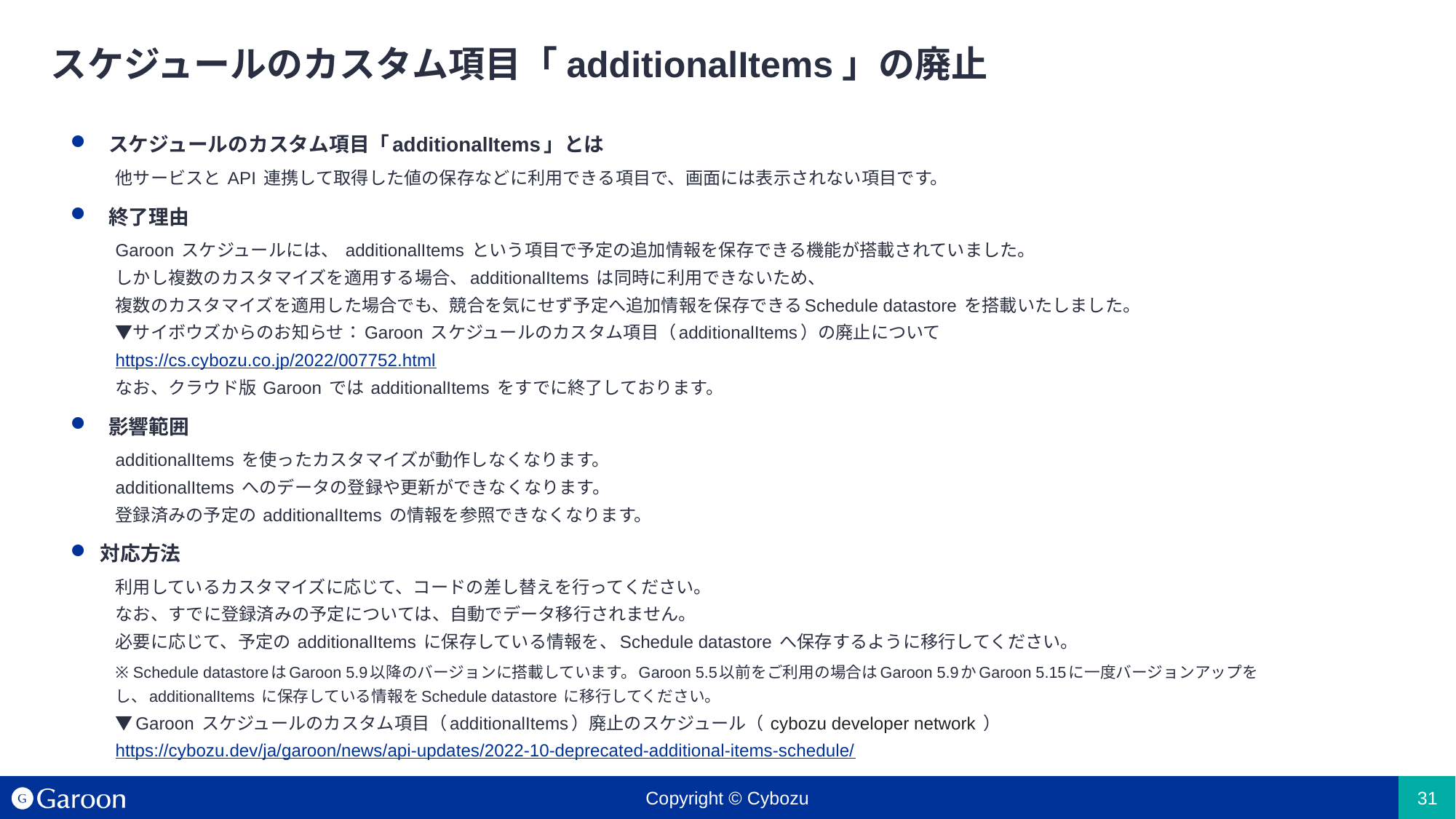

# スケジュールのカスタム項目「additionalItems」の廃止
スケジュールのカスタム項目「additionalItems」とは
他サービスと API 連携して取得した値の保存などに利用できる項目で、画面には表示されない項目です。
終了理由
Garoon スケジュールには、 additionalItems という項目で予定の追加情報を保存できる機能が搭載されていました。
しかし複数のカスタマイズを適用する場合、additionalItems は同時に利用できないため、
複数のカスタマイズを適用した場合でも、競合を気にせず予定へ追加情報を保存できるSchedule datastore を搭載いたしました。
	▼サイボウズからのお知らせ：Garoon スケジュールのカスタム項目（additionalItems）の廃止について
	https://cs.cybozu.co.jp/2022/007752.html
なお、クラウド版 Garoon では additionalItems をすでに終了しております。
影響範囲
additionalItems を使ったカスタマイズが動作しなくなります。
additionalItems へのデータの登録や更新ができなくなります。
登録済みの予定の additionalItems の情報を参照できなくなります。
対応方法
利用しているカスタマイズに応じて、コードの差し替えを行ってください。
なお、すでに登録済みの予定については、自動でデータ移行されません。
必要に応じて、予定の additionalItems に保存している情報を、Schedule datastore へ保存するように移行してください。
※ Schedule datastoreはGaroon 5.9以降のバージョンに搭載しています。Garoon 5.5以前をご利用の場合はGaroon 5.9かGaroon 5.15に一度バージョンアップをし、additionalItems に保存している情報をSchedule datastore に移行してください。
	▼Garoon スケジュールのカスタム項目（additionalItems）廃止のスケジュール（ cybozu developer network ）
	https://cybozu.dev/ja/garoon/news/api-updates/2022-10-deprecated-additional-items-schedule/